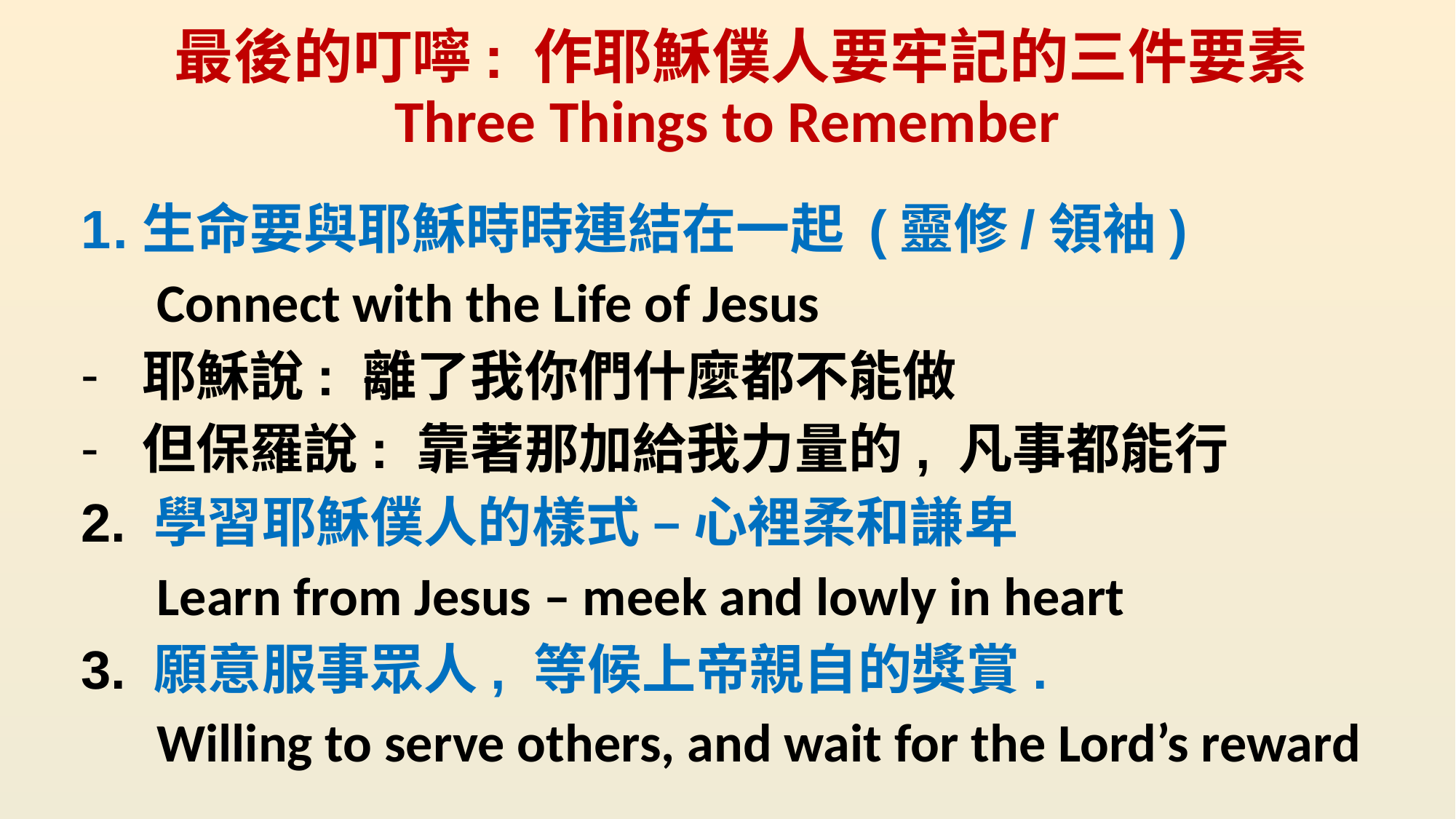

# 最後的叮嚀: 作耶穌僕人要牢記的三件要素 Three Things to Remember
生命要與耶穌時時連結在一起 (靈修/領袖)
     Connect with the Life of Jesus
耶穌說: 離了我你們什麼都不能做
但保羅說: 靠著那加給我力量的, 凡事都能行
2. 學習耶穌僕人的樣式 – 心裡柔和謙卑
     Learn from Jesus – meek and lowly in heart
3. 願意服事眾人, 等候上帝親自的獎賞.
     Willing to serve others, and wait for the Lord’s reward